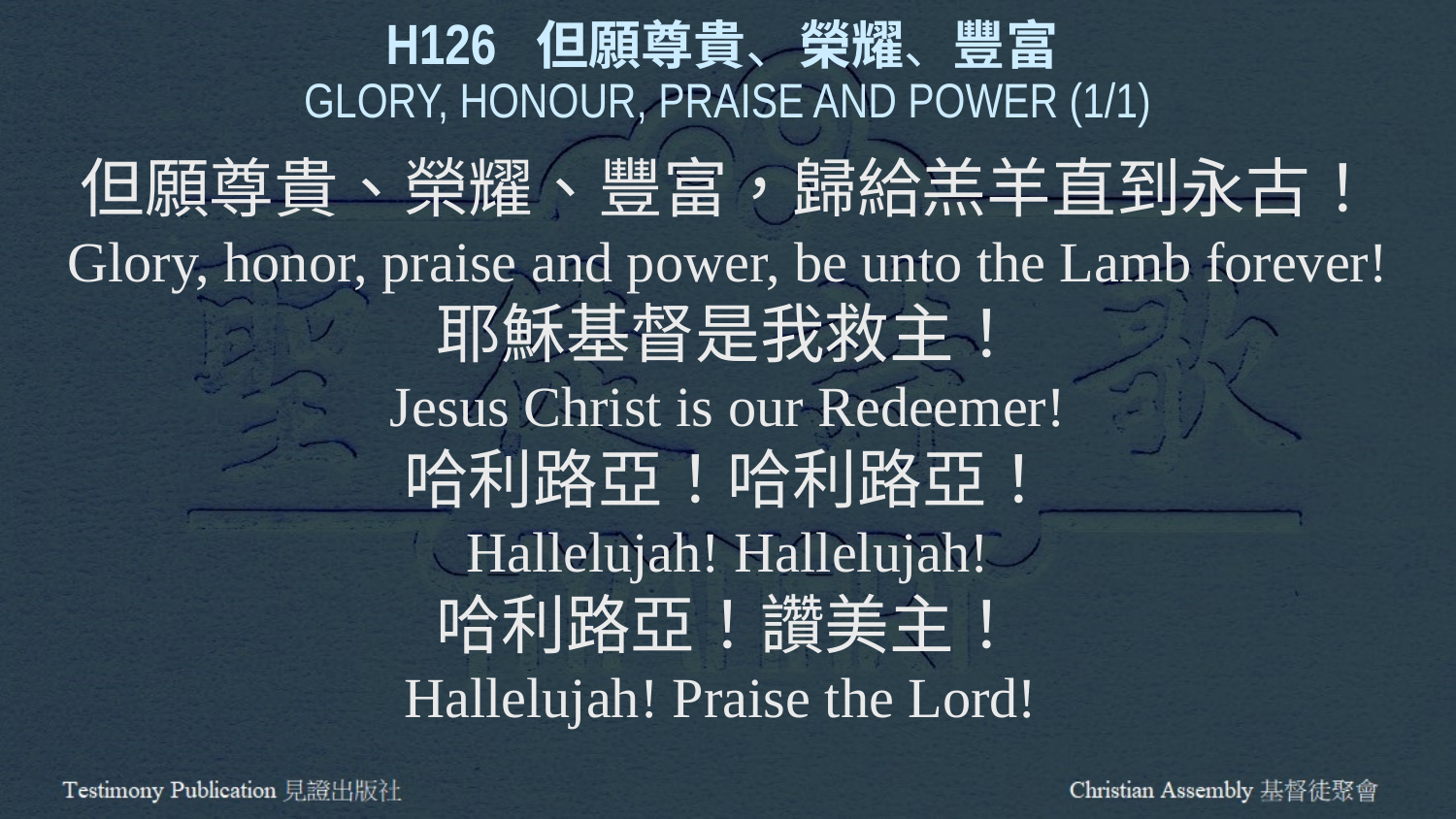

H126  但願尊貴、榮耀、豐富
GLORY, HONOUR, PRAISE AND POWER (1/1)
但願尊貴、榮耀、豐富，歸給羔羊直到永古！
Glory, honor, praise and power, be unto the Lamb forever!
耶穌基督是我救主！
Jesus Christ is our Redeemer!
哈利路亞！哈利路亞！
Hallelujah! Hallelujah!
哈利路亞！讚美主！
Hallelujah! Praise the Lord!